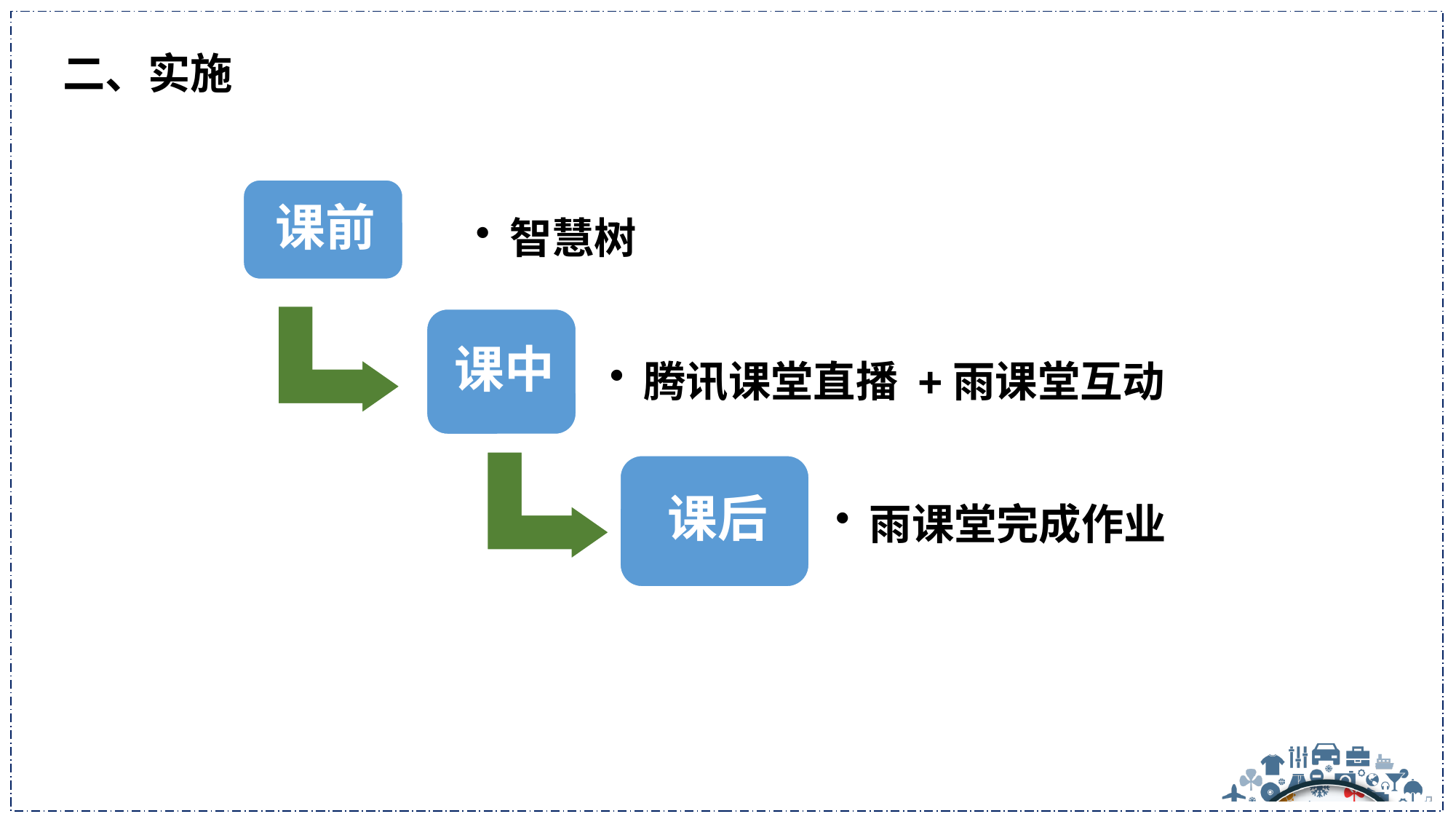

二、实施
课前
课中
课后

智慧树

腾讯课堂直播 +雨课堂互动

雨课堂完成作业